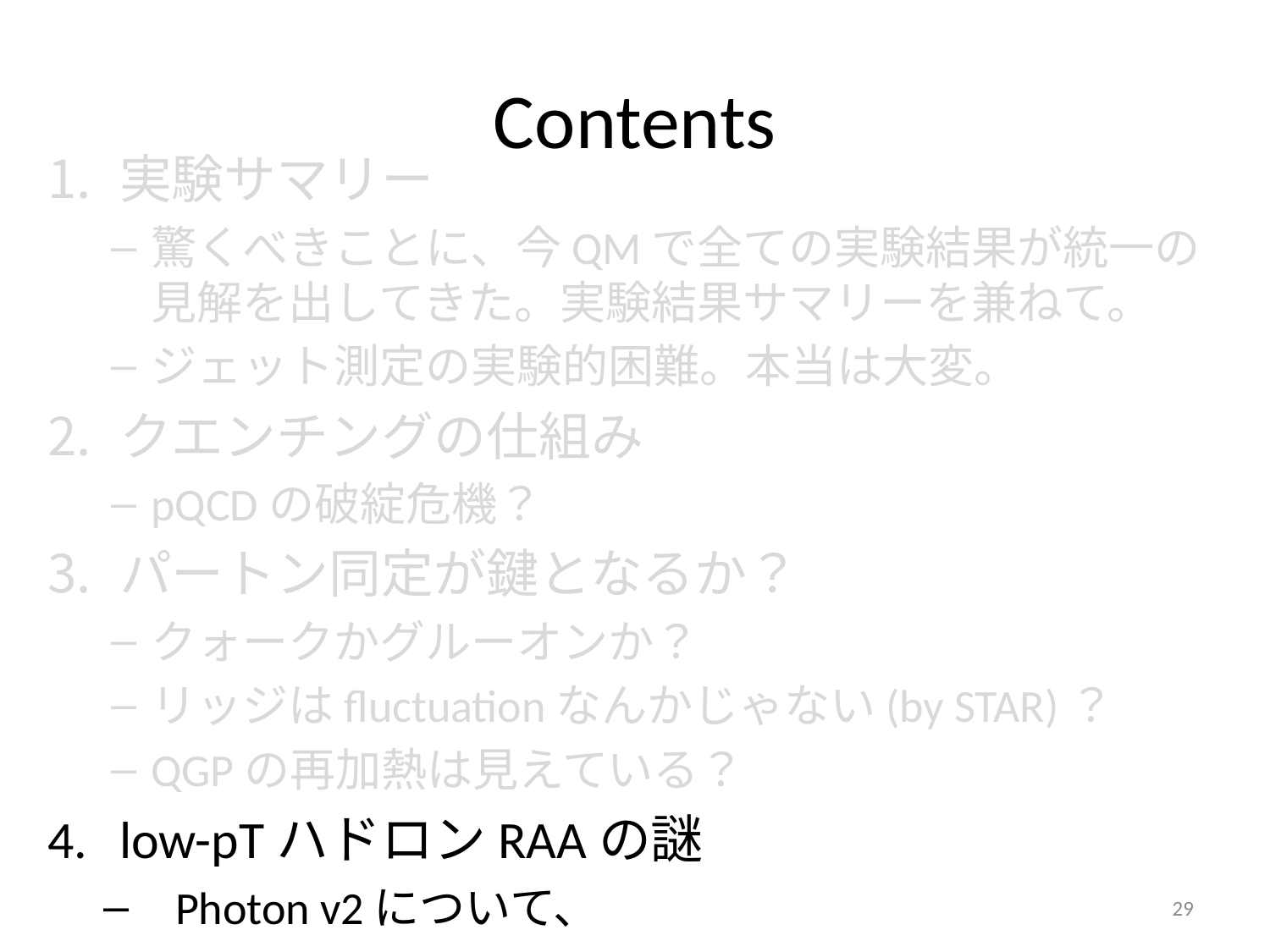

# Contents
実験サマリー
驚くべきことに、今QMで全ての実験結果が統一の見解を出してきた。実験結果サマリーを兼ねて。
ジェット測定の実験的困難。本当は大変。
クエンチングの仕組み
pQCDの破綻危機？
パートン同定が鍵となるか？
クォークかグルーオンか？
リッジはfluctuationなんかじゃない(by STAR)？
QGPの再加熱は見えている？
low-pTハドロンRAAの謎
Photon v2について、
29